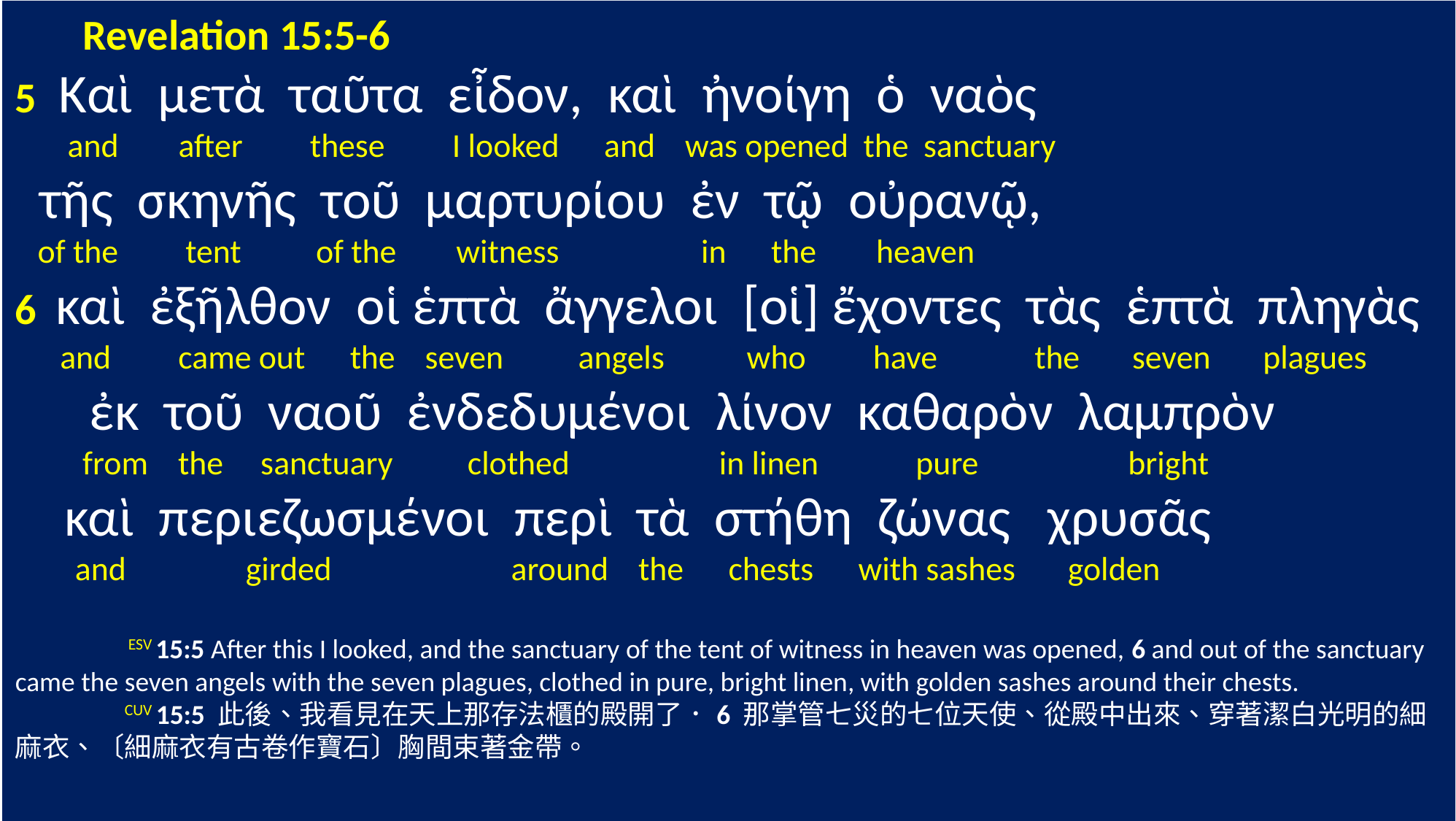

Revelation 15:5-6
5  Καὶ  μετὰ  ταῦτα  εἶδον,  καὶ  ἠνοίγη  ὁ  ναὸς
       and        after         these         I looked      and    was opened  the  sanctuary
  τῆς  σκηνῆς  τοῦ  μαρτυρίου  ἐν  τῷ  οὐρανῷ,
   of the         tent          of the        witness                   in      the        heaven
6  καὶ  ἐξῆλθον  οἱ ἑπτὰ  ἄγγελοι  [οἱ] ἔχοντες  τὰς  ἑπτὰ  πληγὰς
      and         came out      the    seven          angels           who         have             the       seven       plagues
      ἐκ  τοῦ  ναοῦ  ἐνδεδυμένοι  λίνον  καθαρὸν  λαμπρὸν
         from    the     sanctuary          clothed                    in linen             pure                    bright
    καὶ  περιεζωσμένοι  περὶ  τὰ  στήθη  ζώνας   χρυσᾶς
        and                girded                        around    the      chests      with sashes       golden

	 ESV 15:5 After this I looked, and the sanctuary of the tent of witness in heaven was opened, 6 and out of the sanctuary came the seven angels with the seven plagues, clothed in pure, bright linen, with golden sashes around their chests.
	CUV 15:5 此後、我看見在天上那存法櫃的殿開了．6 那掌管七災的七位天使、從殿中出來、穿著潔白光明的細麻衣、〔細麻衣有古卷作寶石〕胸間束著金帶。